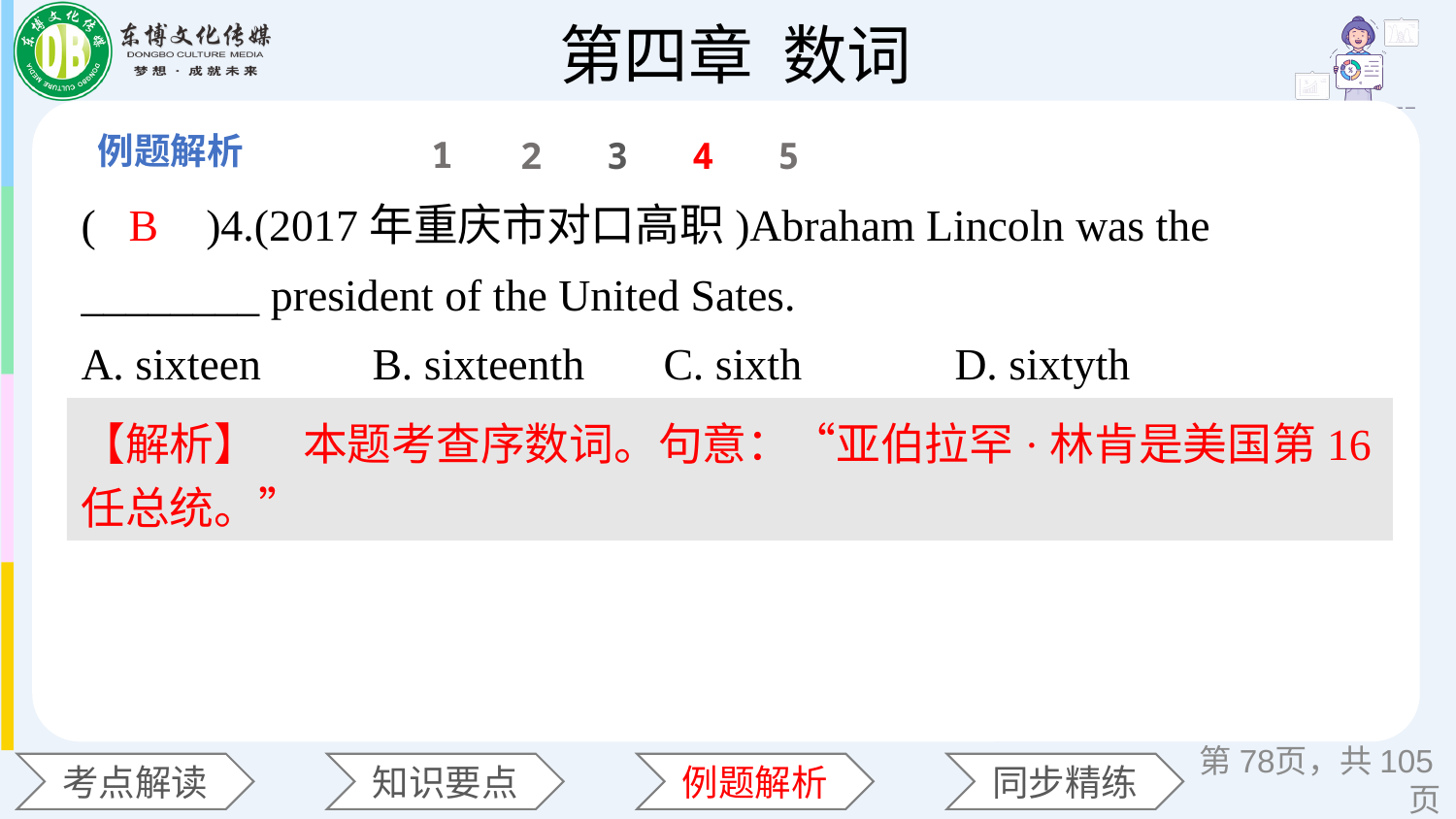

1
2
3
4
5
(　　)4.(2017年重庆市对口高职)Abraham Lincoln was the ________ president of the United Sates.
A. sixteen    	B. sixteenth    	C. sixth    	D. sixtyth
B
【解析】　本题考查序数词。句意：“亚伯拉罕·林肯是美国第16任总统。”
第78页，共105页